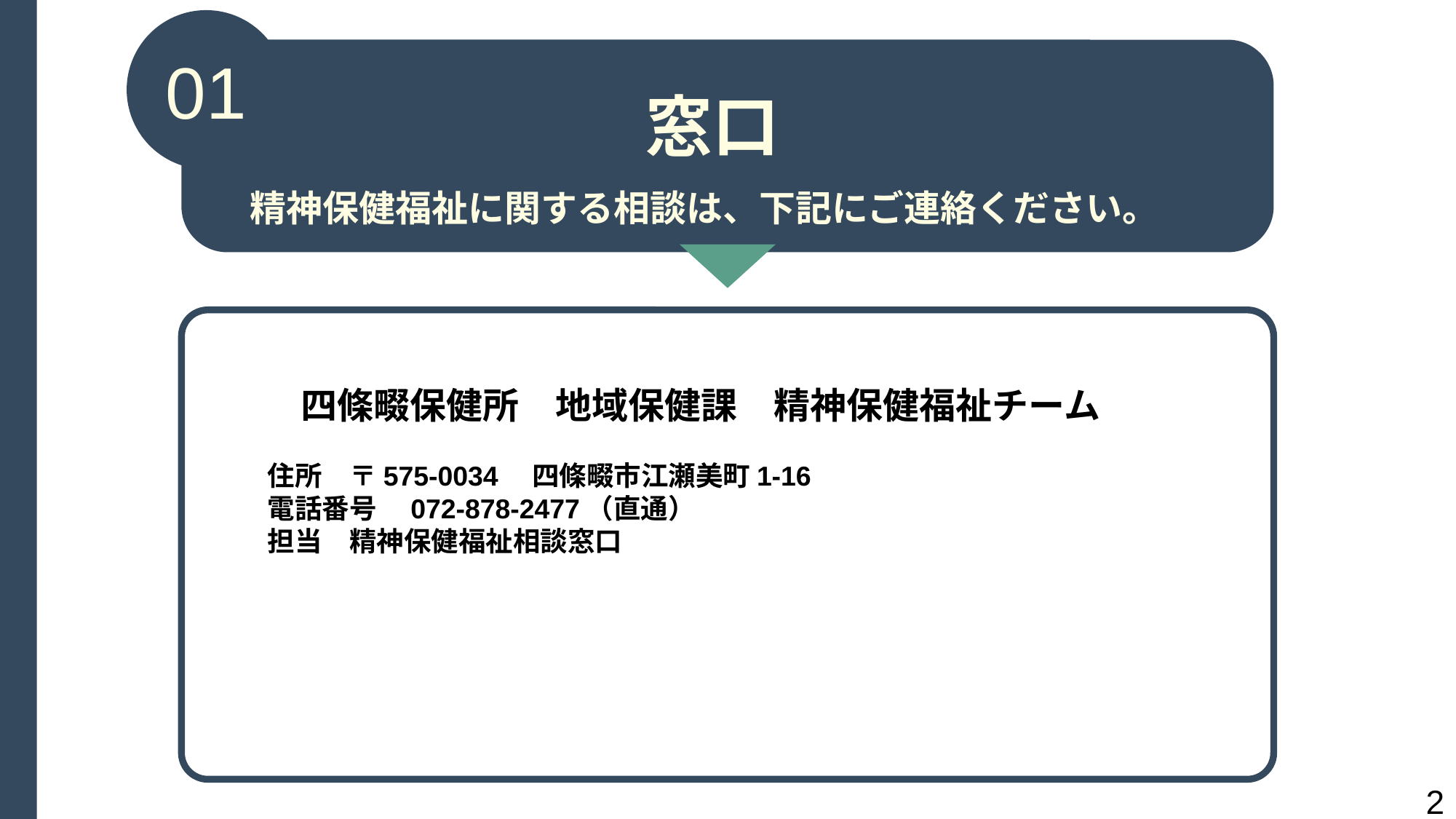

01

窓口
精神保健福祉に関する相談は、下記にご連絡ください。

四條畷保健所　地域保健課　精神保健福祉チーム
　　
　　住所　〒575-0034　四條畷市江瀬美町1-16
　　電話番号　072-878-2477（直通）
　　担当　精神保健福祉相談窓口